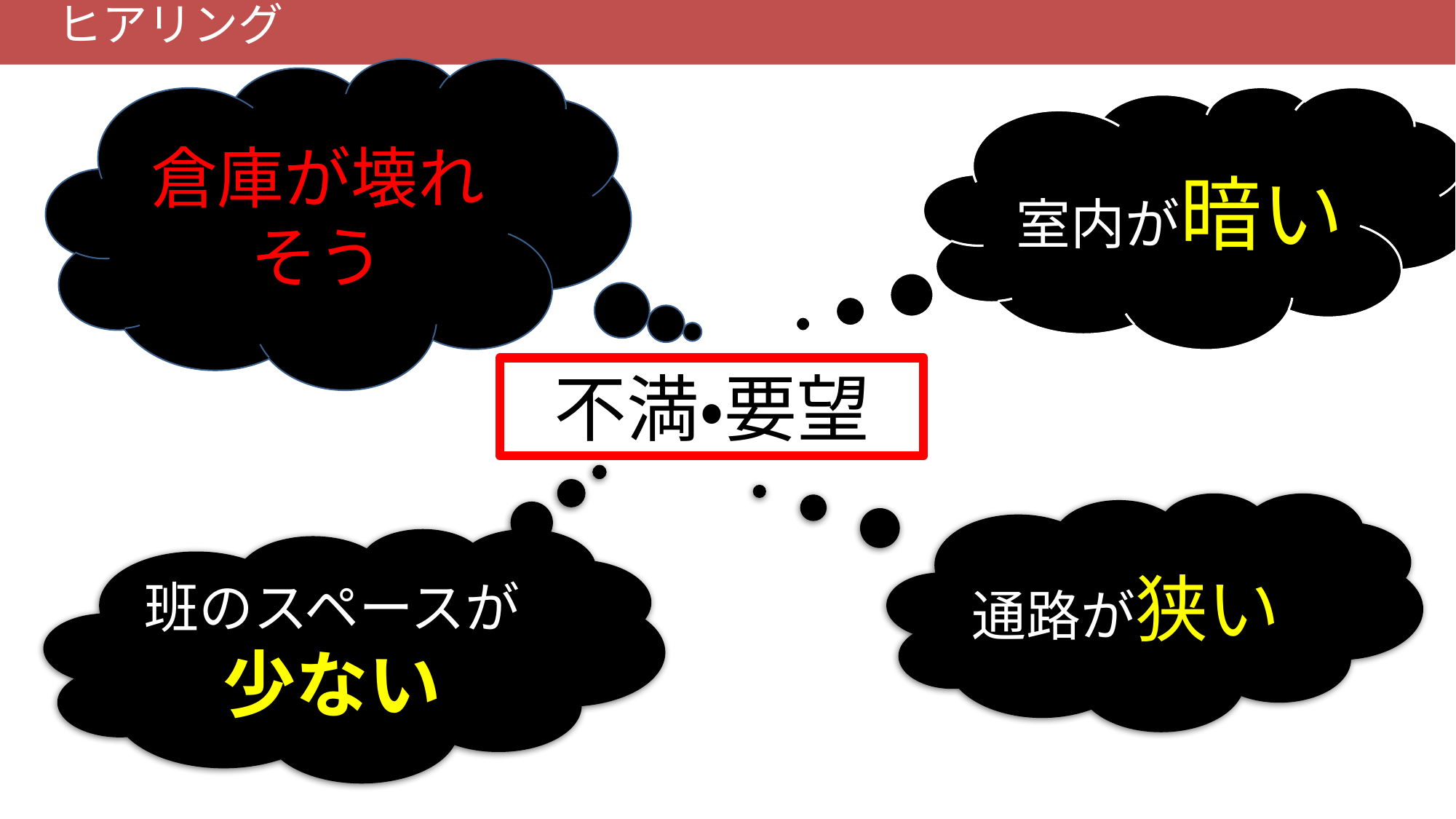

ヒアリング
倉庫が壊れそう
室内が暗い
不満・要望
# 倉庫に対しての不満・要望
通路が狭い
班のスペースが少ない